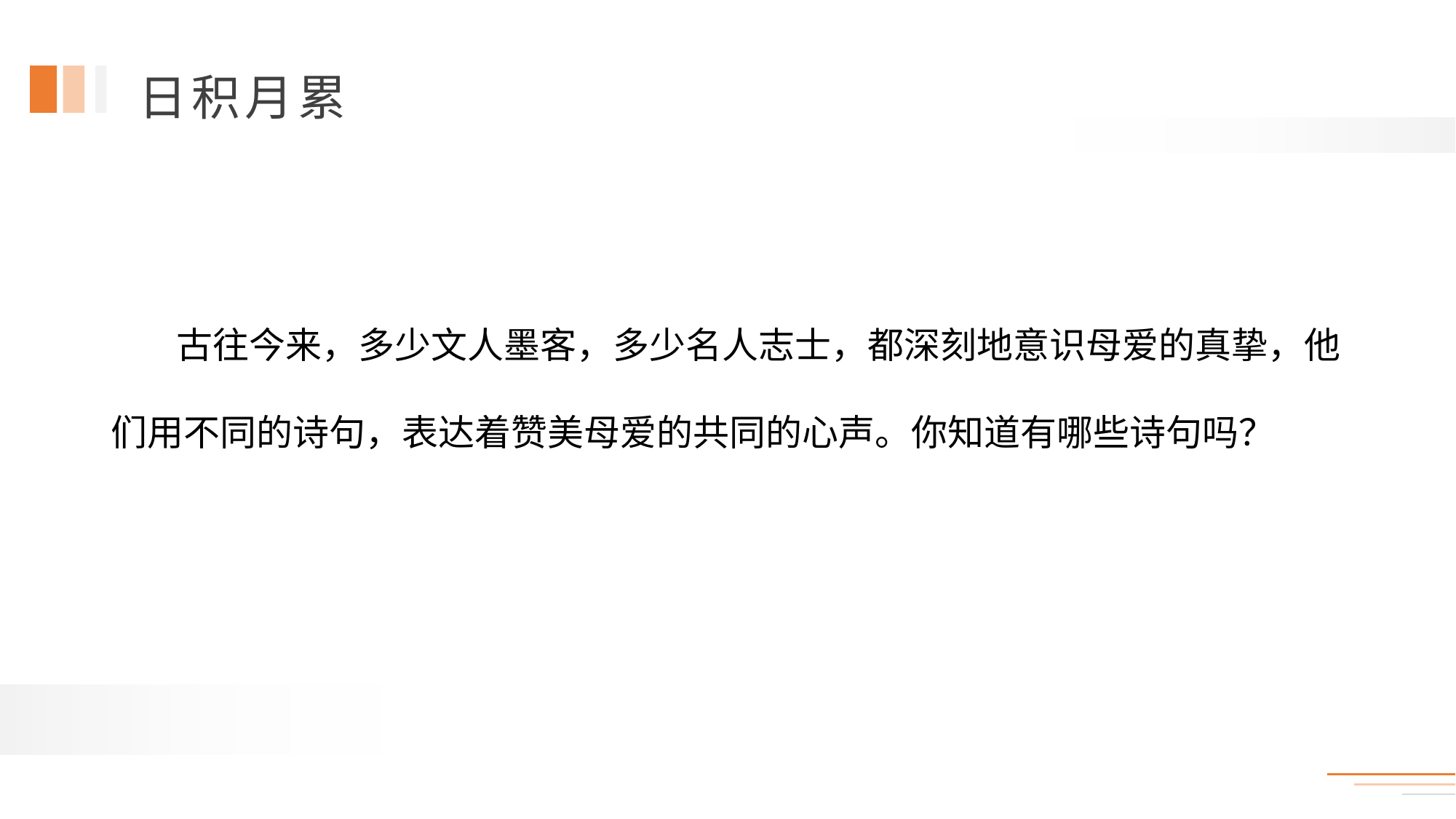

古往今来，多少文人墨客，多少名人志士，都深刻地意识母爱的真挚，他们用不同的诗句，表达着赞美母爱的共同的心声。你知道有哪些诗句吗？